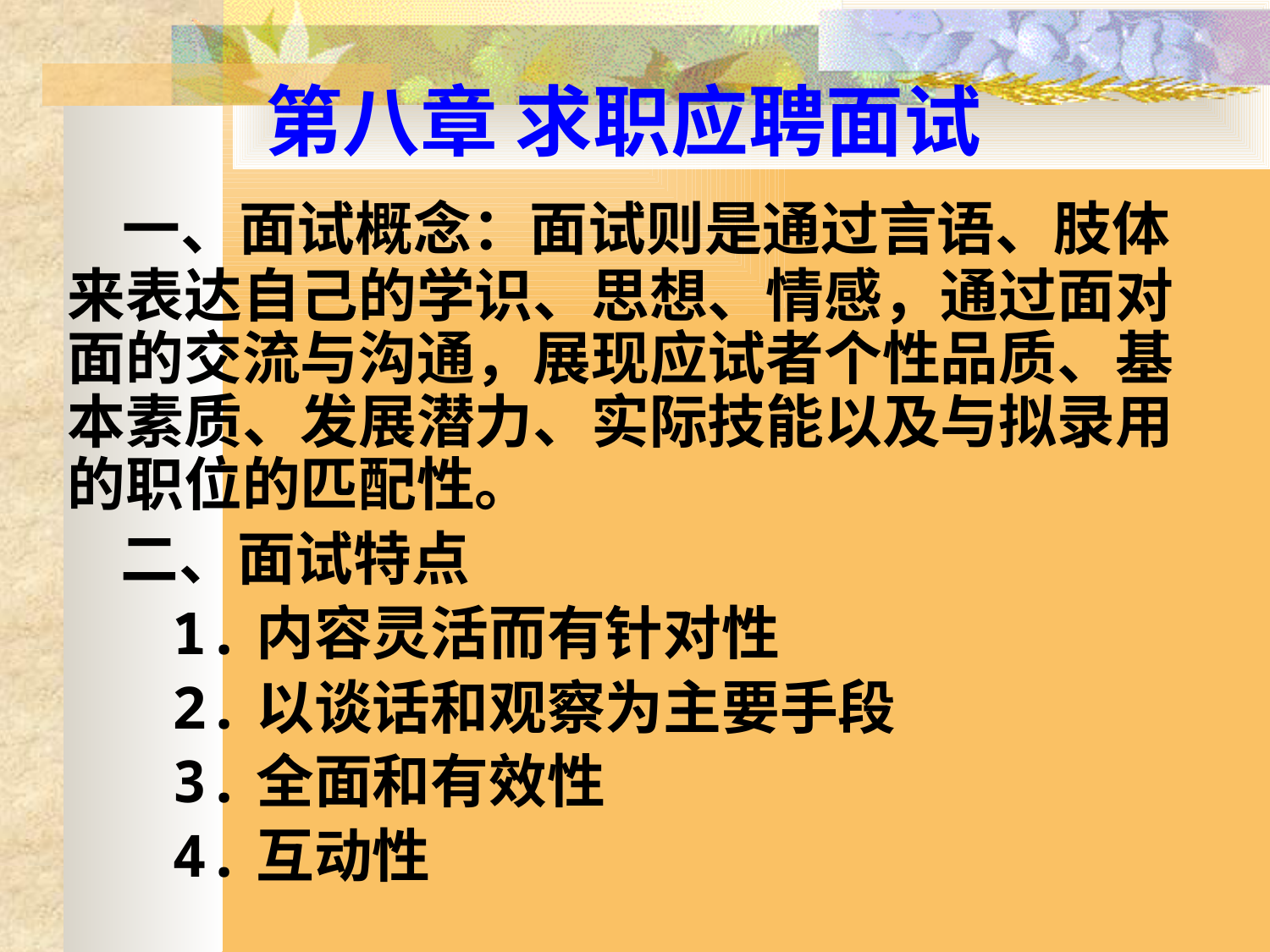

第八章 求职应聘面试
  一、面试概念：面试则是通过言语、肢体来表达自己的学识、思想、情感，通过面对面的交流与沟通，展现应试者个性品质、基本素质、发展潜力、实际技能以及与拟录用的职位的匹配性。
   二、面试特点
   1.内容灵活而有针对性
   2.以谈话和观察为主要手段
   3.全面和有效性
   4.互动性